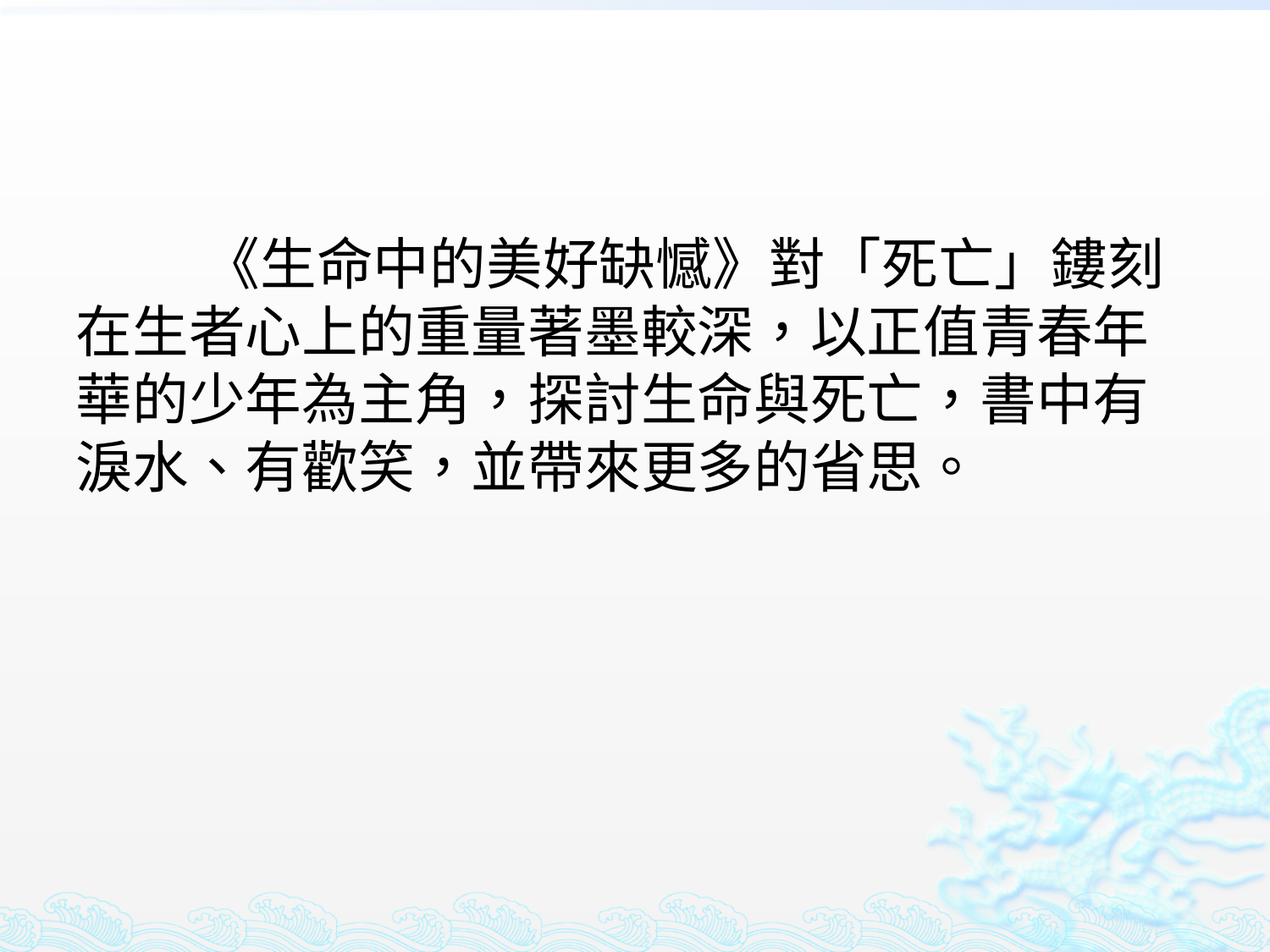

#
         《生命中的美好缺憾》對「死亡」鏤刻在生者心上的重量著墨較深，以正值青春年華的少年為主角，探討生命與死亡，書中有淚水、有歡笑，並帶來更多的省思。